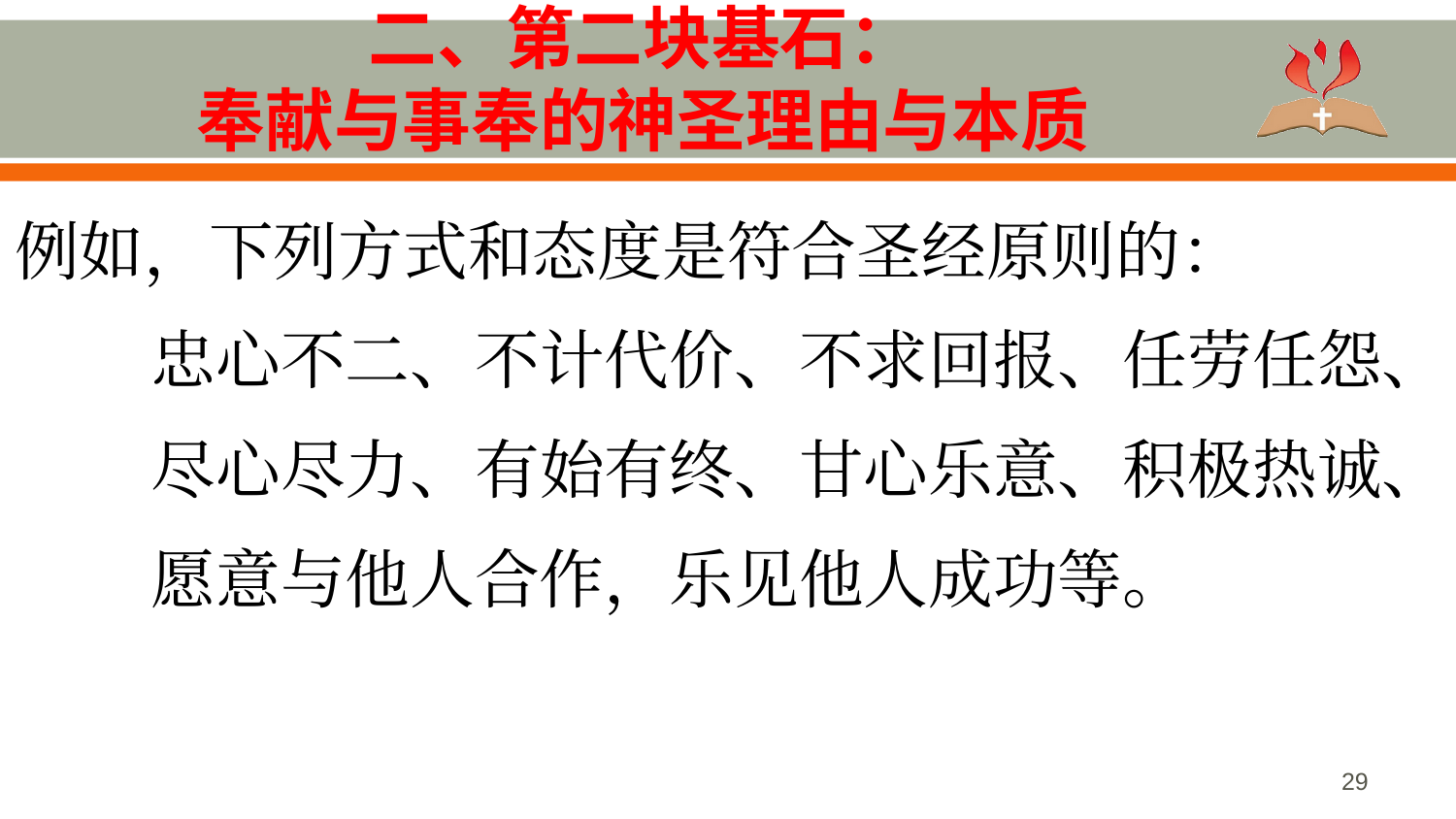

# 二、第二块基石： 奉献与事奉的神圣理由与本质
例如，下列方式和态度是符合圣经原则的：
忠心不二、不计代价、不求回报、任劳任怨、
尽心尽力、有始有终、甘心乐意、积极热诚、
愿意与他人合作，乐见他人成功等。

29